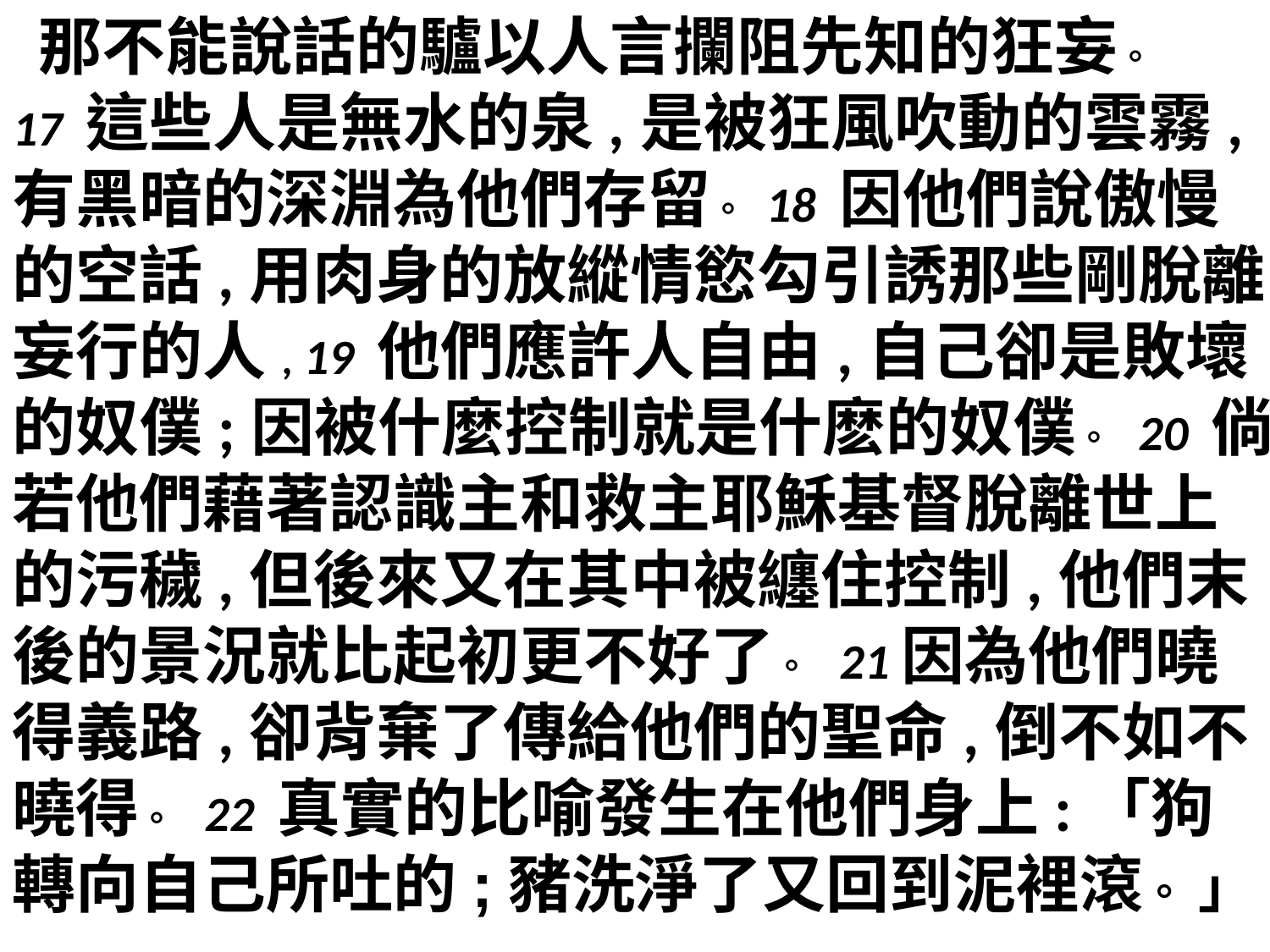

那不能說話的驢以人言攔阻先知的狂妄。 17 這些人是無水的泉,是被狂風吹動的雲霧,有黑暗的深淵為他們存留。 18 因他們說傲慢的空話,用肉身的放縱情慾勾引誘那些剛脫離妄行的人, 19 他們應許人自由,自己卻是敗壞的奴僕;因被什麼控制就是什麽的奴僕。 20 倘若他們藉著認識主和救主耶穌基督脫離世上的污穢,但後來又在其中被纏住控制,他們末後的景況就比起初更不好了。 21因為他們曉得義路,卻背棄了傳給他們的聖命,倒不如不曉得。 22 真實的比喻發生在他們身上:「狗轉向自己所吐的;豬洗淨了又回到泥裡滾。 」